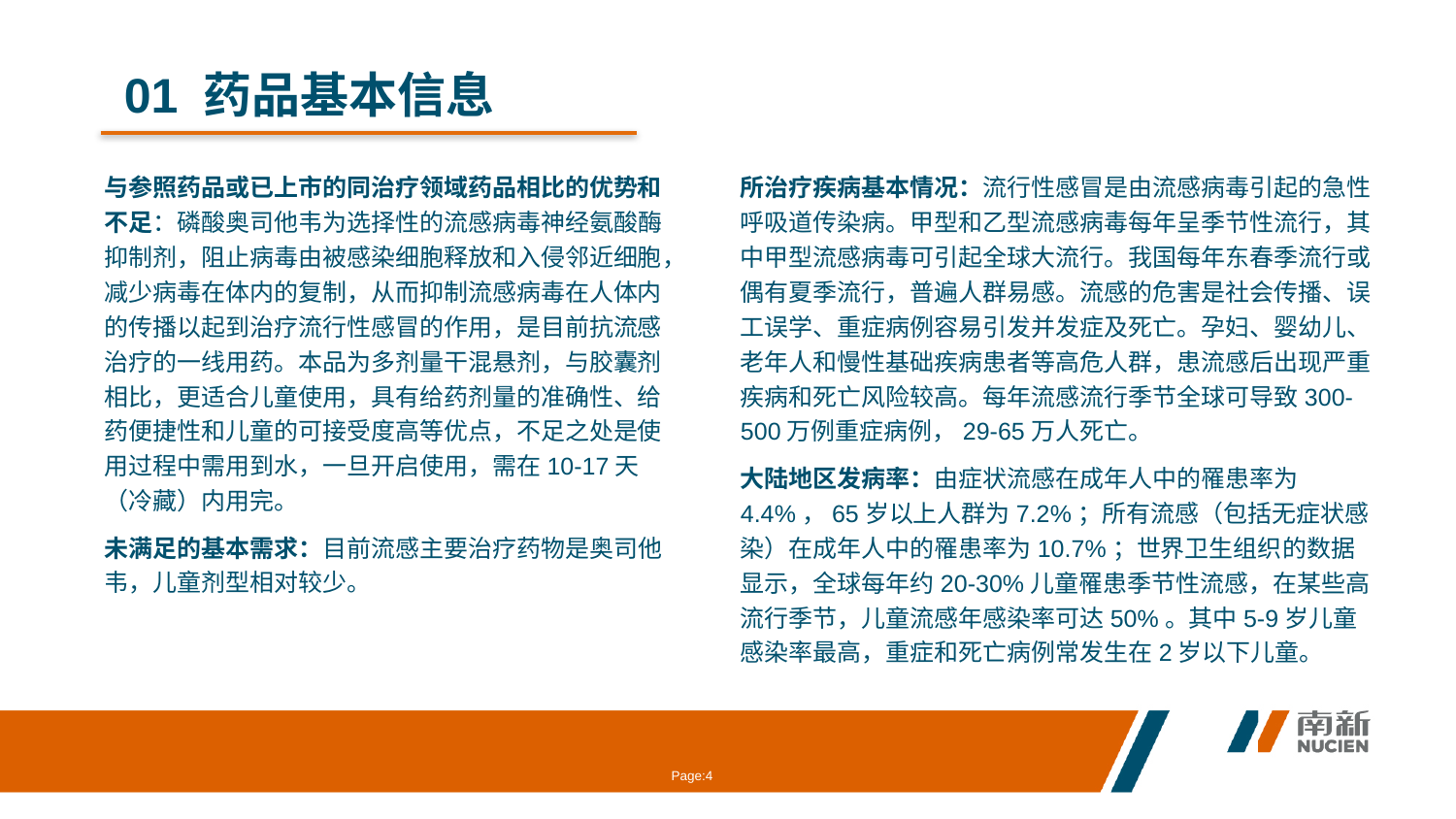

01 药品基本信息
与参照药品或已上市的同治疗领域药品相比的优势和不足：磷酸奥司他韦为选择性的流感病毒神经氨酸酶抑制剂，阻止病毒由被感染细胞释放和入侵邻近细胞，减少病毒在体内的复制，从而抑制流感病毒在人体内的传播以起到治疗流行性感冒的作用，是目前抗流感治疗的一线用药。本品为多剂量干混悬剂，与胶囊剂相比，更适合儿童使用，具有给药剂量的准确性、给药便捷性和儿童的可接受度高等优点，不足之处是使用过程中需用到水，一旦开启使用，需在10-17天（冷藏）内用完。
未满足的基本需求：目前流感主要治疗药物是奥司他韦，儿童剂型相对较少。

所治疗疾病基本情况：流行性感冒是由流感病毒引起的急性呼吸道传染病。甲型和乙型流感病毒每年呈季节性流行，其中甲型流感病毒可引起全球大流行。我国每年东春季流行或偶有夏季流行，普遍人群易感。流感的危害是社会传播、误工误学、重症病例容易引发并发症及死亡。孕妇、婴幼儿、老年人和慢性基础疾病患者等高危人群，患流感后出现严重疾病和死亡风险较高。每年流感流行季节全球可导致300-500万例重症病例，29-65万人死亡。
大陆地区发病率：由症状流感在成年人中的罹患率为4.4%，65岁以上人群为7.2%；所有流感（包括无症状感染）在成年人中的罹患率为10.7%；世界卫生组织的数据显示，全球每年约20-30%儿童罹患季节性流感，在某些高流行季节，儿童流感年感染率可达50%。其中5-9岁儿童感染率最高，重症和死亡病例常发生在2岁以下儿童。
Page:4